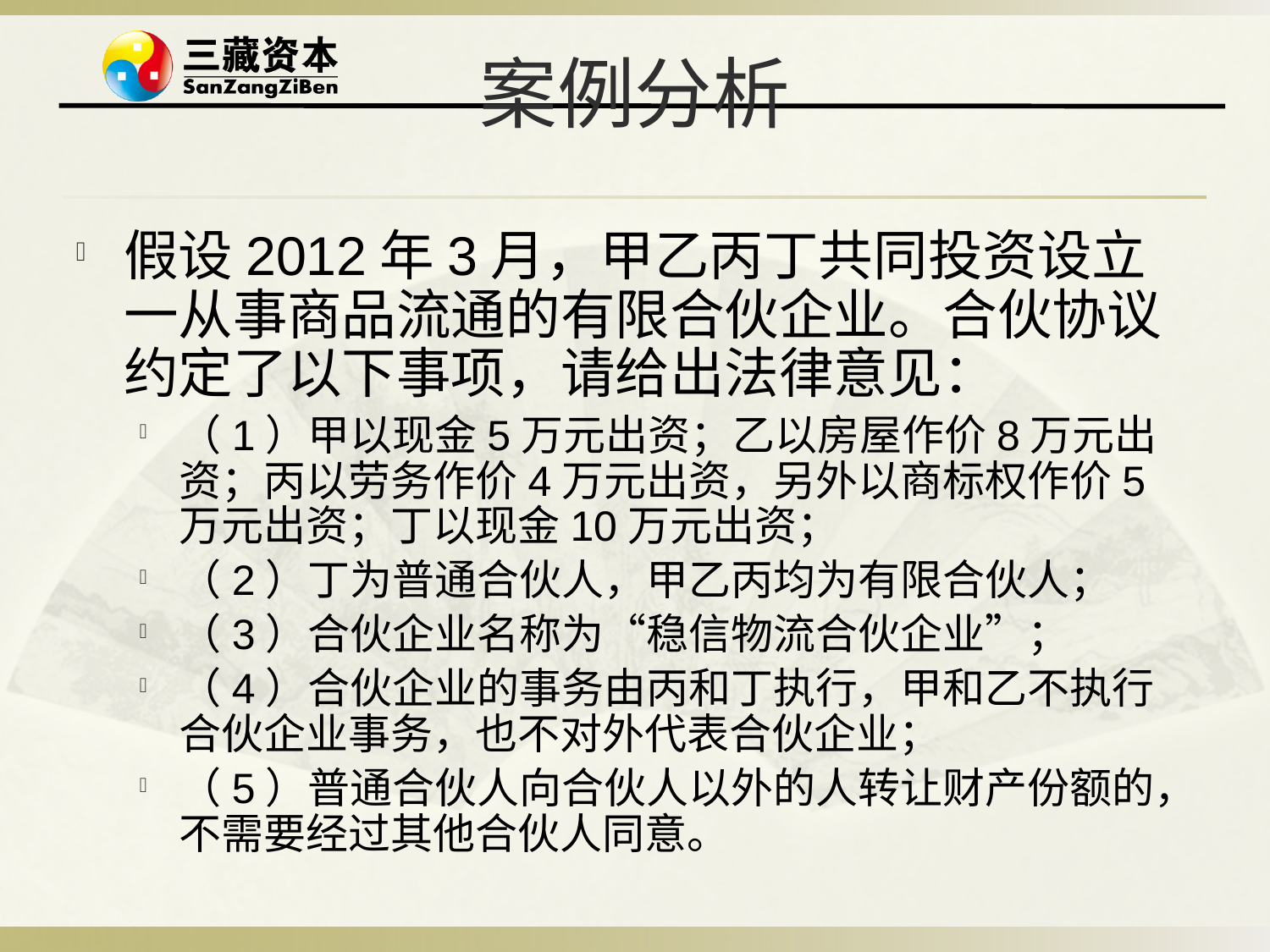

# 案例分析
假设2012年3月，甲乙丙丁共同投资设立一从事商品流通的有限合伙企业。合伙协议约定了以下事项，请给出法律意见：
（1）甲以现金5万元出资；乙以房屋作价8万元出资；丙以劳务作价4万元出资，另外以商标权作价5万元出资；丁以现金10万元出资；
（2）丁为普通合伙人，甲乙丙均为有限合伙人；
（3）合伙企业名称为“稳信物流合伙企业”；
（4）合伙企业的事务由丙和丁执行，甲和乙不执行合伙企业事务，也不对外代表合伙企业；
（5）普通合伙人向合伙人以外的人转让财产份额的，不需要经过其他合伙人同意。